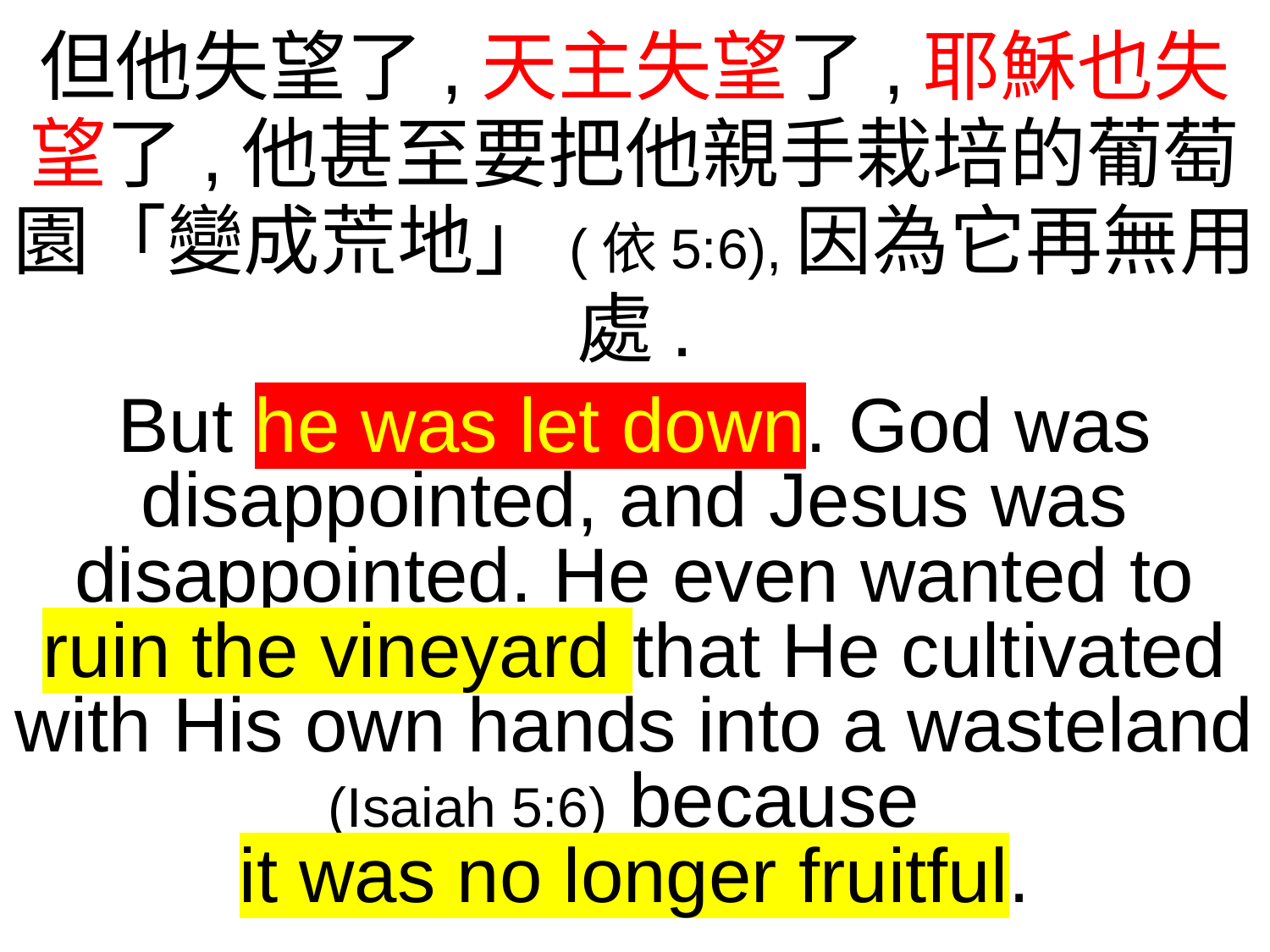

但他失望了,天主失望了,耶穌也失望了,他甚至要把他親手栽培的葡萄園「變成荒地」(依5:6),因為它再無用處.
But he was let down. God was disappointed, and Jesus was disappointed. He even wanted to ruin the vineyard that He cultivated with His own hands into a wasteland (Isaiah 5:6) because
it was no longer fruitful.